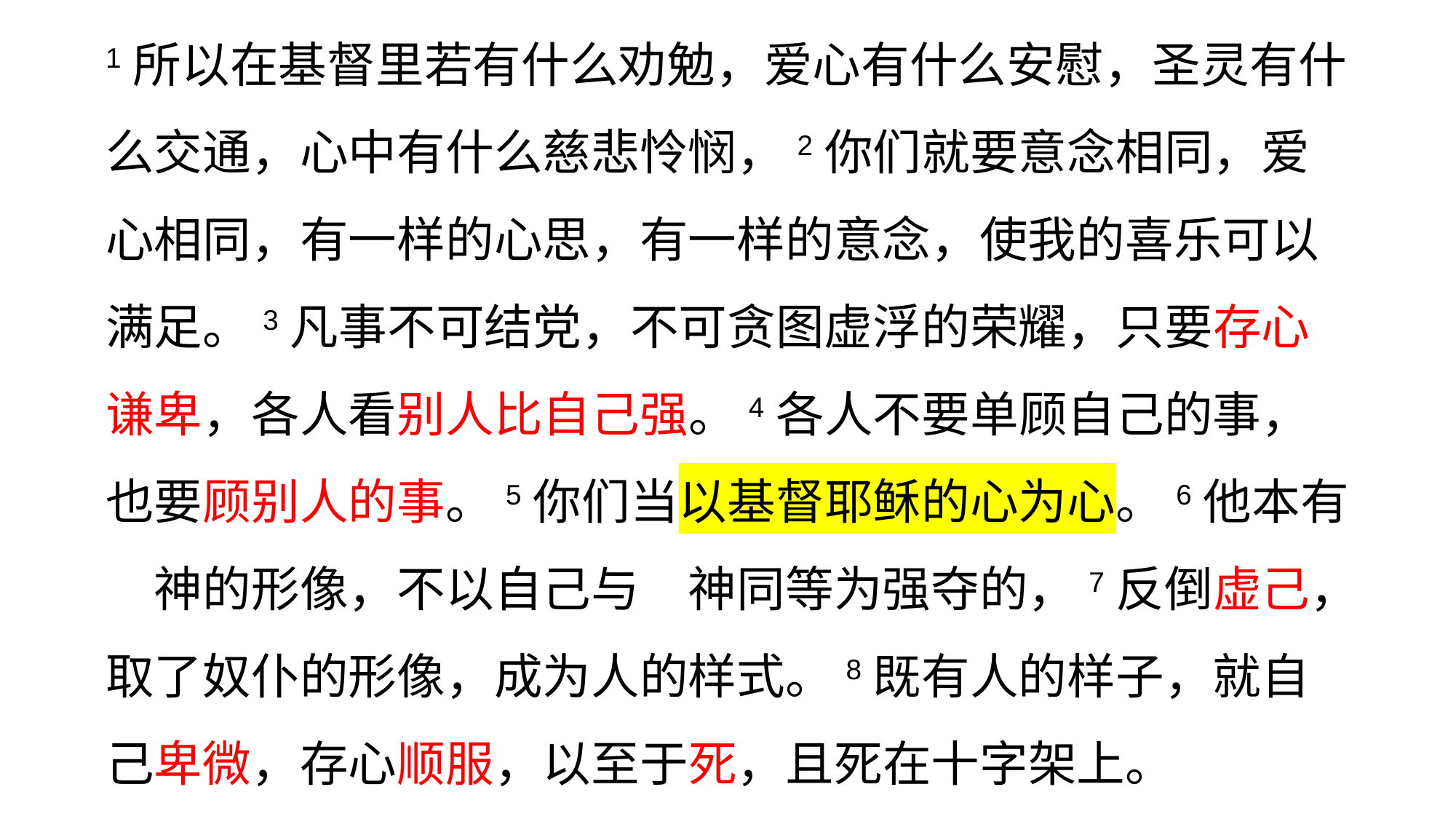

1所以在基督里若有什么劝勉，爱心有什么安慰，圣灵有什么交通，心中有什么慈悲怜悯，2你们就要意念相同，爱心相同，有一样的心思，有一样的意念，使我的喜乐可以满足。3凡事不可结党，不可贪图虚浮的荣耀，只要存心谦卑，各人看别人比自己强。4各人不要单顾自己的事，也要顾别人的事。5你们当以基督耶稣的心为心。6他本有　神的形像，不以自己与　神同等为强夺的，7反倒虚己，取了奴仆的形像，成为人的样式。8既有人的样子，就自己卑微，存心顺服，以至于死，且死在十字架上。